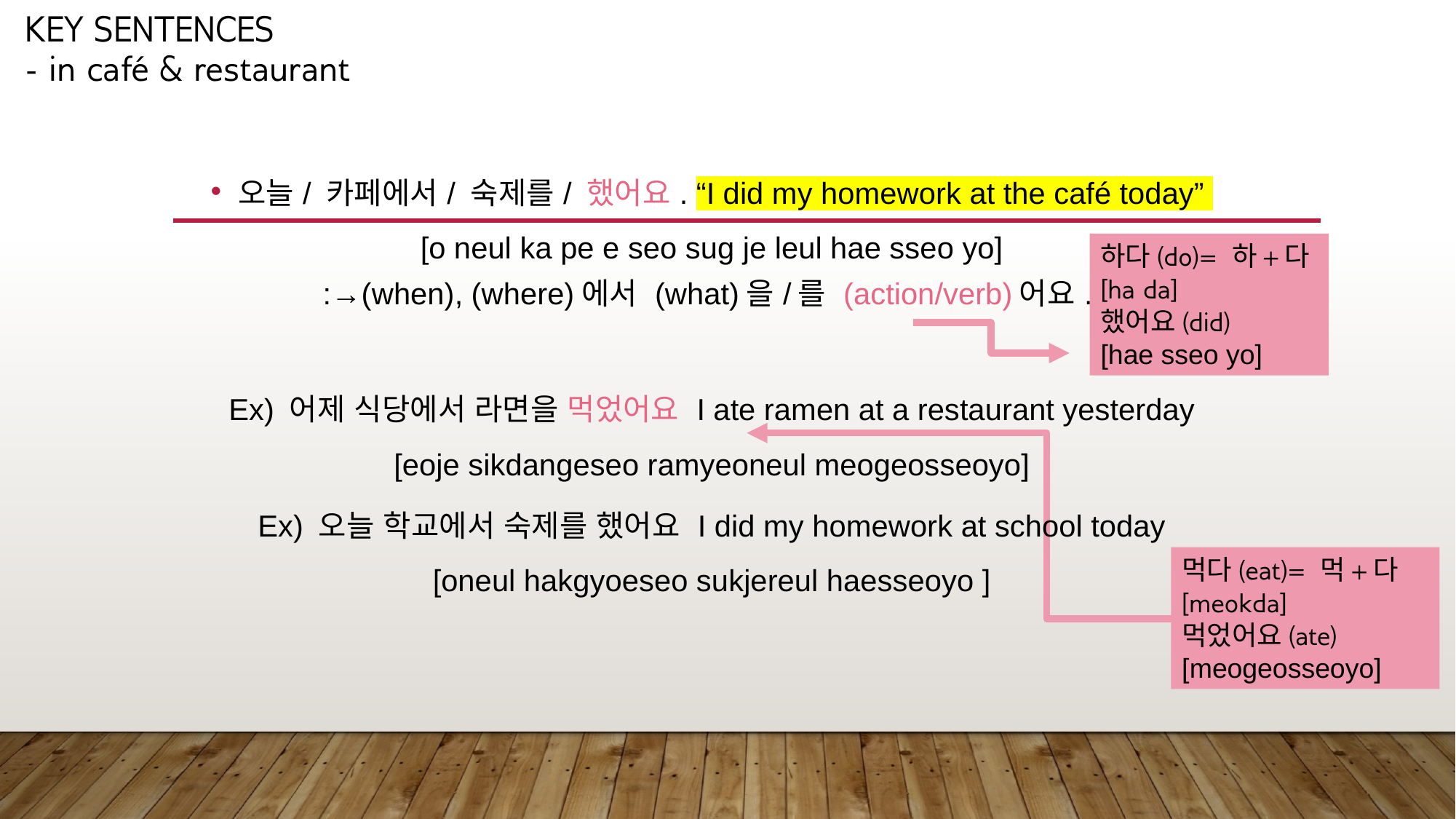

Key sentences
- in café & restaurant
오늘/ 카페에서/ 숙제를/ 했어요. “I did my homework at the café today”
[o neul ka pe e seo sug je leul hae sseo yo]
:→(when), (where)에서 (what)을/를 (action/verb)어요.

Ex) 어제 식당에서 라면을 먹었어요 I ate ramen at a restaurant yesterday
[eoje sikdangeseo ramyeoneul meogeosseoyo]
Ex) 오늘 학교에서 숙제를 했어요 I did my homework at school today
[oneul hakgyoeseo sukjereul haesseoyo ]
하다(do)= 하+다
[ha da]
했어요(did)
[hae sseo yo]
먹다(eat)= 먹+다
[meokda]
먹었어요(ate)
[meogeosseoyo]